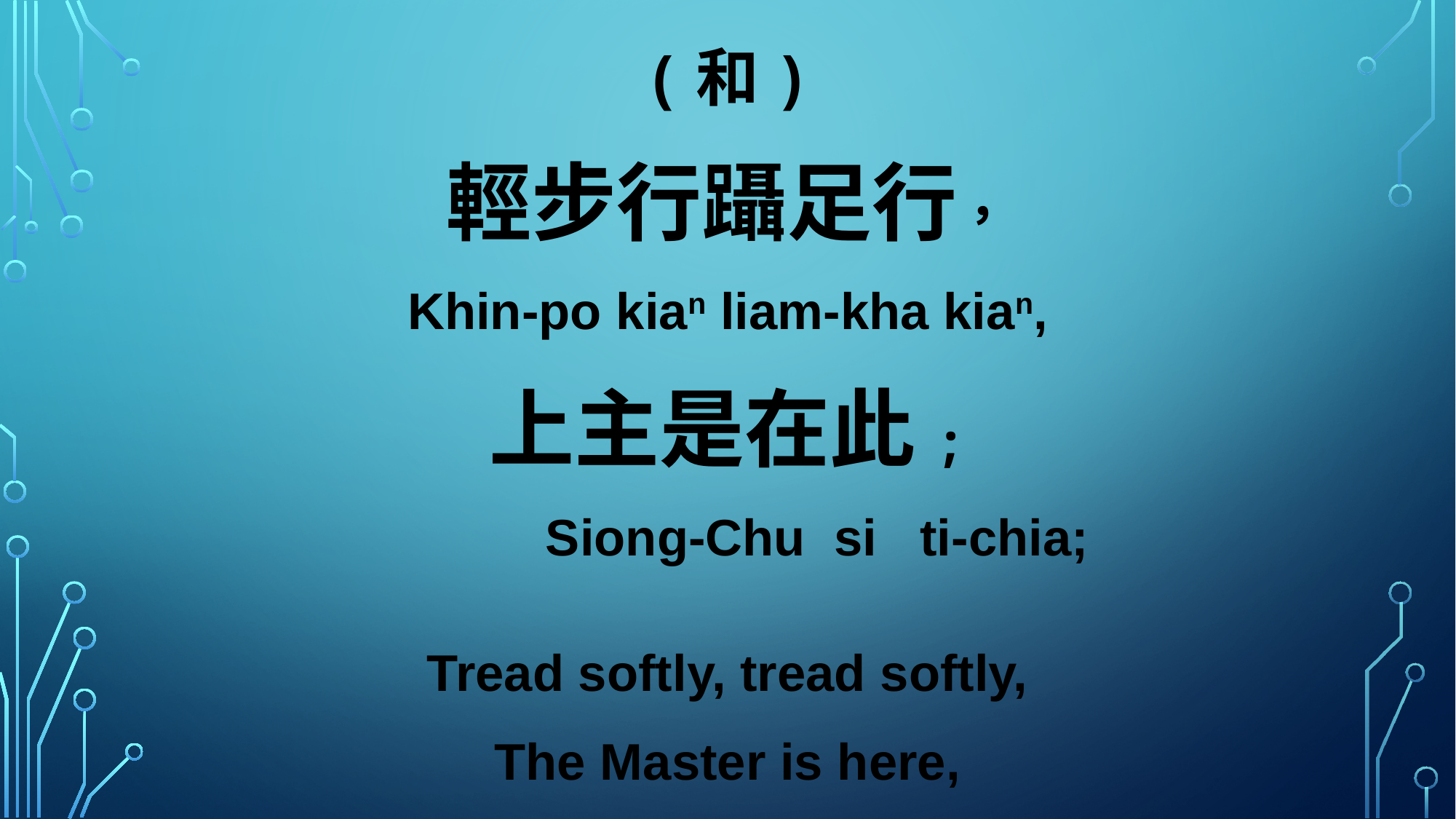

(和)
輕步行躡足行，
Khin-po kian liam-kha kian,
上主是在此;
                             Siong-Chu  si   ti-chia;

Tread softly, tread softly,
The Master is here,